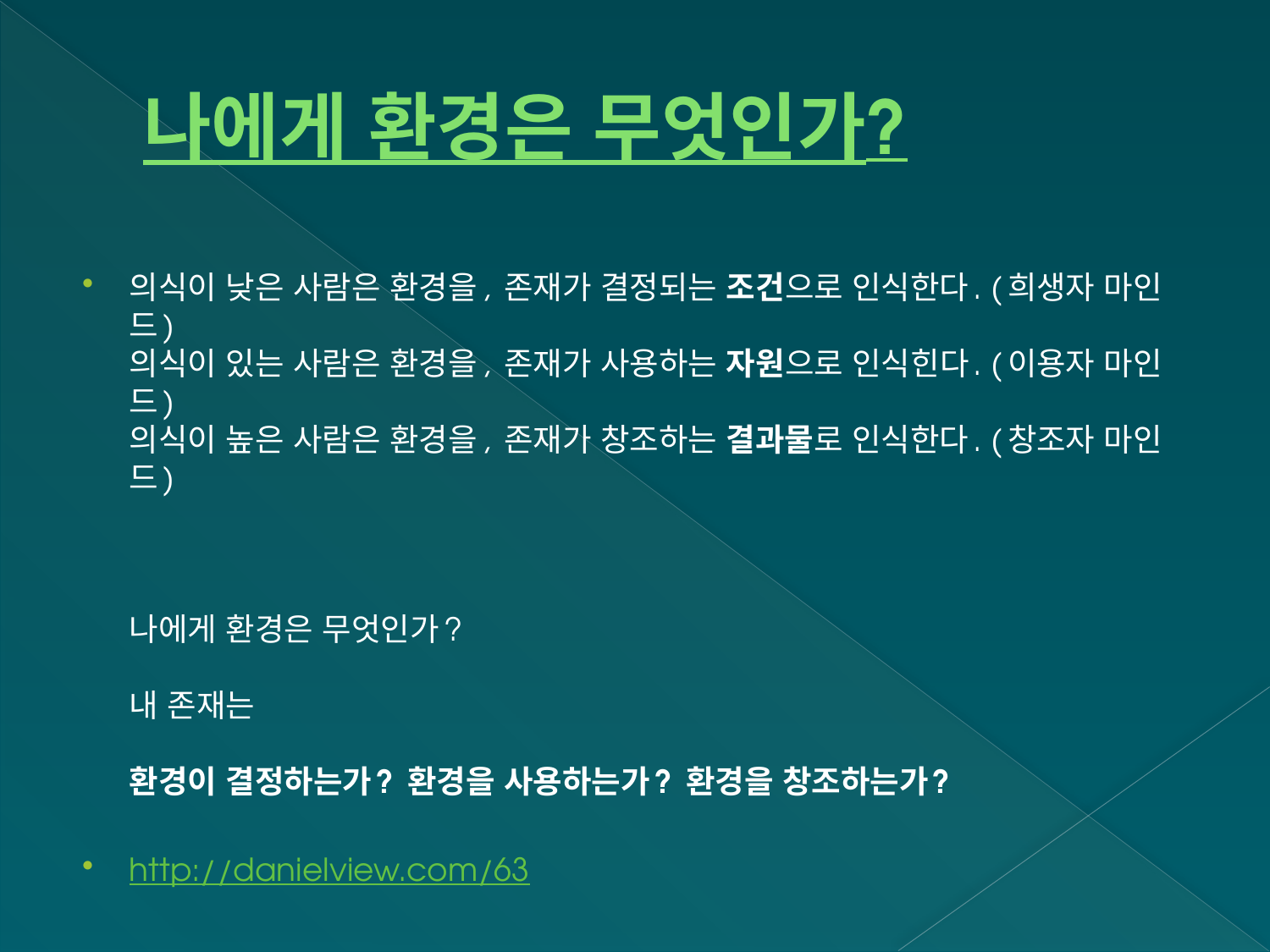

# 나에게 환경은 무엇인가?
의식이 낮은 사람은 환경을, 존재가 결정되는 조건으로 인식한다. (희생자 마인드)
의식이 있는 사람은 환경을, 존재가 사용하는 자원으로 인식힌다. (이용자 마인드)
의식이 높은 사람은 환경을, 존재가 창조하는 결과물로 인식한다. (창조자 마인드)
나에게 환경은 무엇인가?
내 존재는
환경이 결정하는가? 환경을 사용하는가? 환경을 창조하는가?

http://danielview.com/63